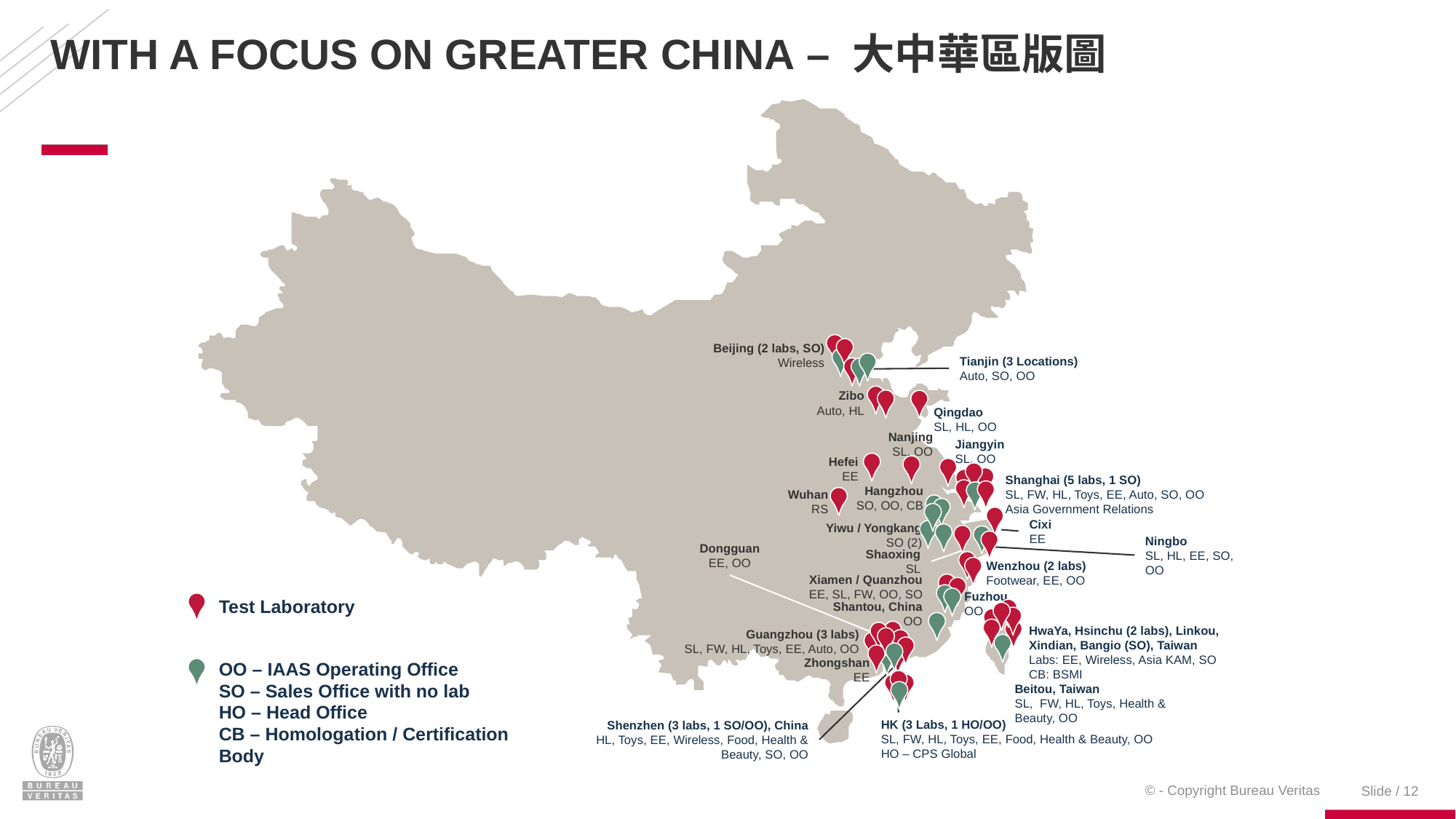

# With a Focus on Greater China – 大中華區版圖

Beijing (2 labs, SO)
Wireless

Tianjin (3 Locations)
Auto, SO, OO

Zibo
Auto, HL

Qingdao
SL, HL, OO
Nanjing
SL. OO
Jiangyin
SL, OO
Hefei
EE

Shanghai (5 labs, 1 SO)
SL, FW, HL, Toys, EE, Auto, SO, OO
Asia Government Relations

Hangzhou
SO, OO, CB

Wuhan
RS

Cixi
EE
Yiwu / Yongkang
SO (2)

Ningbo
SL, HL, EE, SO, OO

Dongguan
EE, OO
Shaoxing
SL

Wenzhou (2 labs)
Footwear, EE, OO

Xiamen / Quanzhou
EE, SL, FW, OO, SO

Fuzhou
OO

Test Laboratory

Shantou, China
 OO

HwaYa, Hsinchu (2 labs), Linkou, Xindian, Bangio (SO), Taiwan
Labs: EE, Wireless, Asia KAM, SO
CB: BSMI

Guangzhou (3 labs)
SL, FW, HL, Toys, EE, Auto, OO

Zhongshan
EE
OO – IAAS Operating Office
SO – Sales Office with no lab
HO – Head Office
CB – Homologation / Certification Body

Beitou, Taiwan
SL,  FW, HL, Toys, Health & Beauty, OO

HK (3 Labs, 1 HO/OO)
SL, FW, HL, Toys, EE, Food, Health & Beauty, OO
HO – CPS Global
Shenzhen (3 labs, 1 SO/OO), China
HL, Toys, EE, Wireless, Food, Health & Beauty, SO, OO
Slide / 12